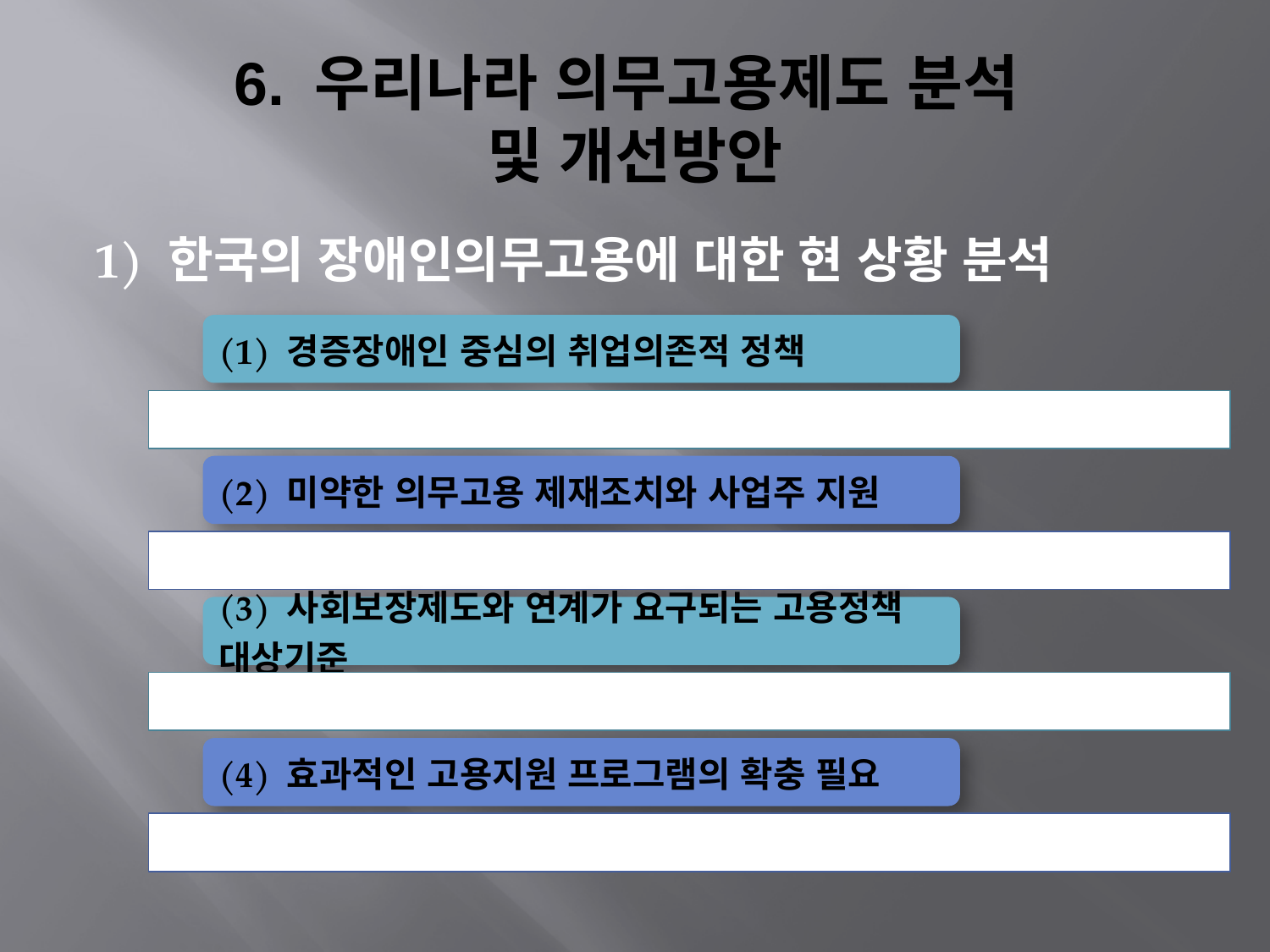

# 6. 우리나라 의무고용제도 분석 및 개선방안
1) 한국의 장애인의무고용에 대한 현 상황 분석

(2) 미약한 의무고용 제재조치와 사업주 지원
(3) 사회보장제도와 연계가 요구되는 고용정책 대상기준
(1) 경증장애인 중심의 취업의존적 정책
(4) 효과적인 고용지원 프로그램의 확충 필요